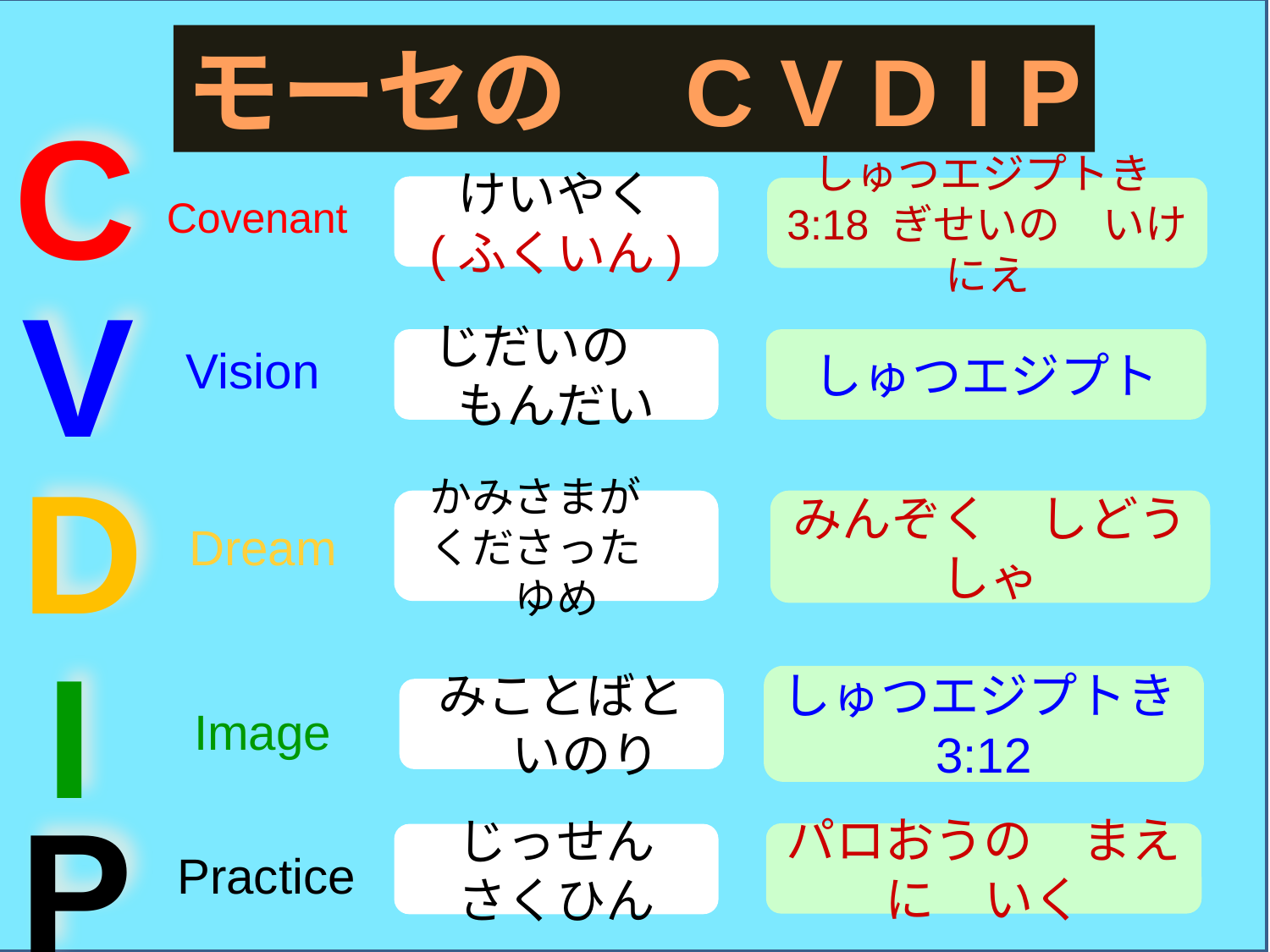

モーセの　C V D I P
C
Covenant
けいやく
(ふくいん)
しゅつエジプトき3:18 ぎせいの　いけにえ
V
Vision
じだいの
もんだい
しゅつエジプト
D
かみさまが
くださった　ゆめ
みんぞく　しどうしゃ
Dream
I
しゅつエジプトき3:12
みことばと　いのり
Image
P
パロおうの　まえに　いく
じっせん
さくひん
Practice